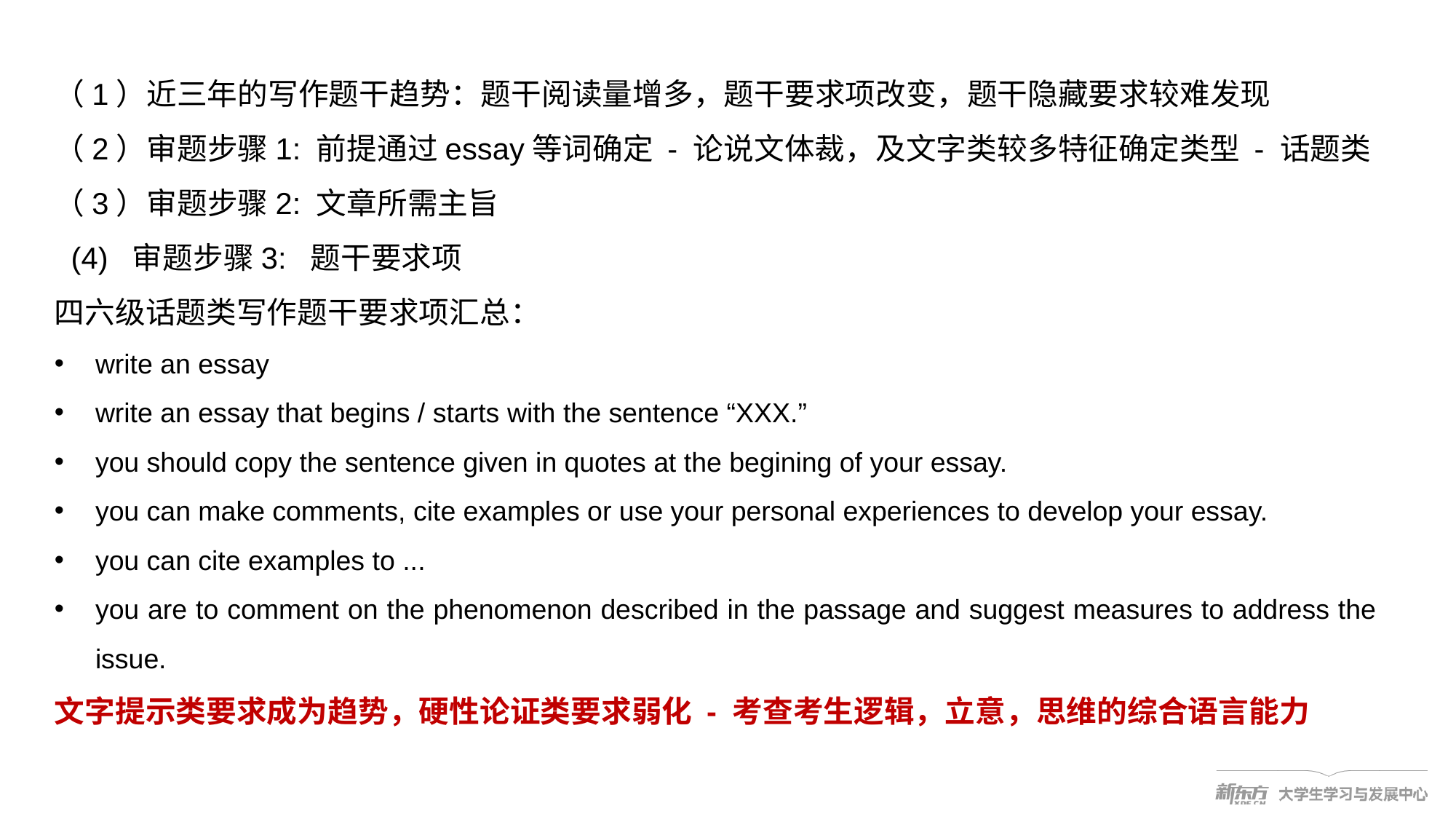

（1）近三年的写作题干趋势：题干阅读量增多，题干要求项改变，题干隐藏要求较难发现
（2）审题步骤1: 前提通过essay等词确定 - 论说文体裁，及文字类较多特征确定类型 - 话题类
（3）审题步骤2: 文章所需主旨
  (4)  审题步骤3:  题干要求项
四六级话题类写作题干要求项汇总：
write an essay
write an essay that begins / starts with the sentence “XXX.”
you should copy the sentence given in quotes at the begining of your essay.
you can make comments, cite examples or use your personal experiences to develop your essay.
you can cite examples to ...
you are to comment on the phenomenon described in the passage and suggest measures to address the issue.
文字提示类要求成为趋势，硬性论证类要求弱化 - 考查考生逻辑，立意，思维的综合语言能力